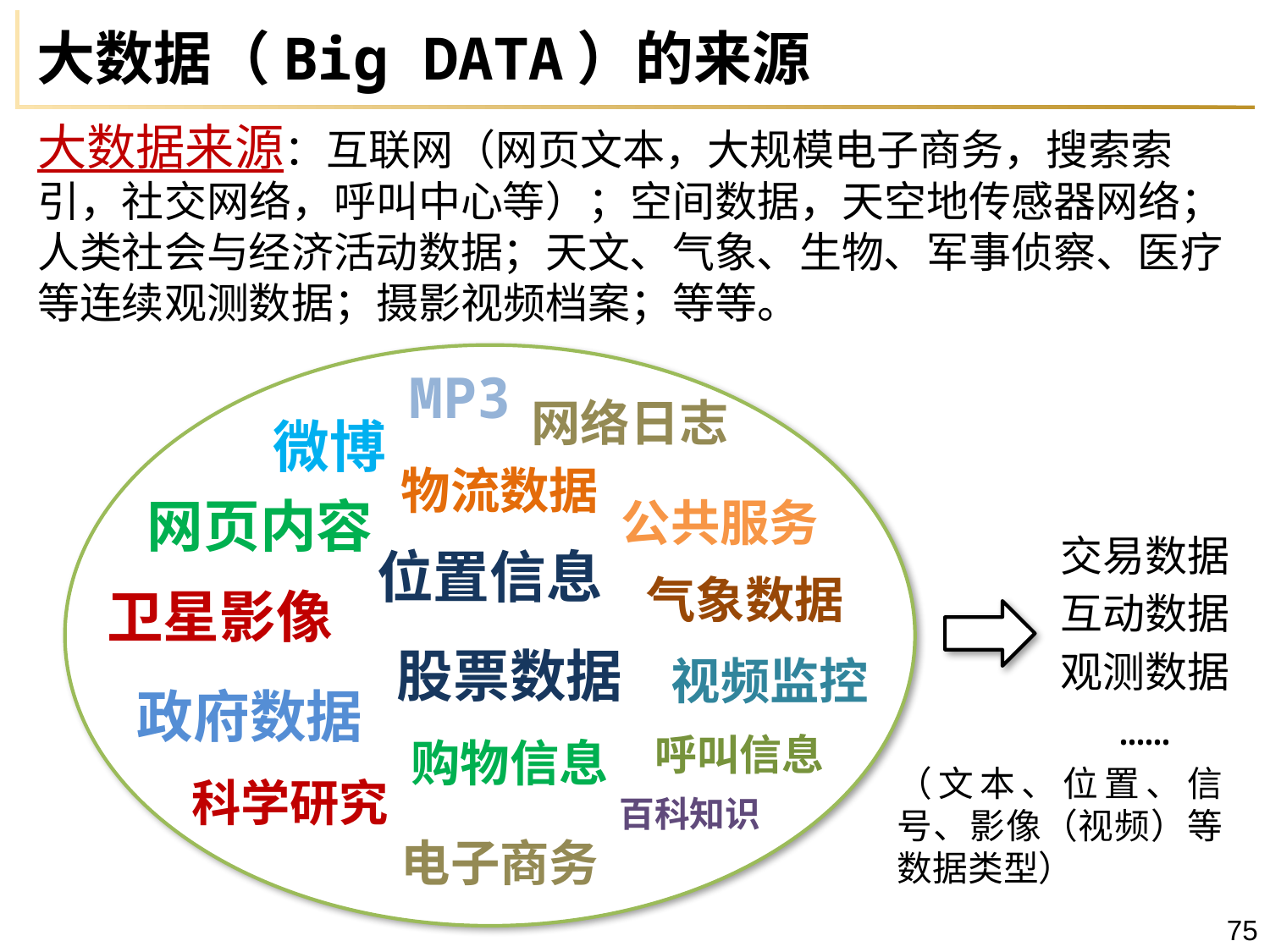

# 大数据（Big DATA）的来源
大数据来源：互联网（网页文本，大规模电子商务，搜索索引，社交网络，呼叫中心等）；空间数据，天空地传感器网络；人类社会与经济活动数据；天文、气象、生物、军事侦察、医疗等连续观测数据；摄影视频档案；等等。

MP3
网络日志
微博
物流数据
网页内容
公共服务
位置信息
气象数据
卫星影像
股票数据
视频监控
政府数据
呼叫信息
购物信息
科学研究
百科知识
电子商务
交易数据
互动数据
观测数据
……

（文本、位置、信号、影像（视频）等数据类型）